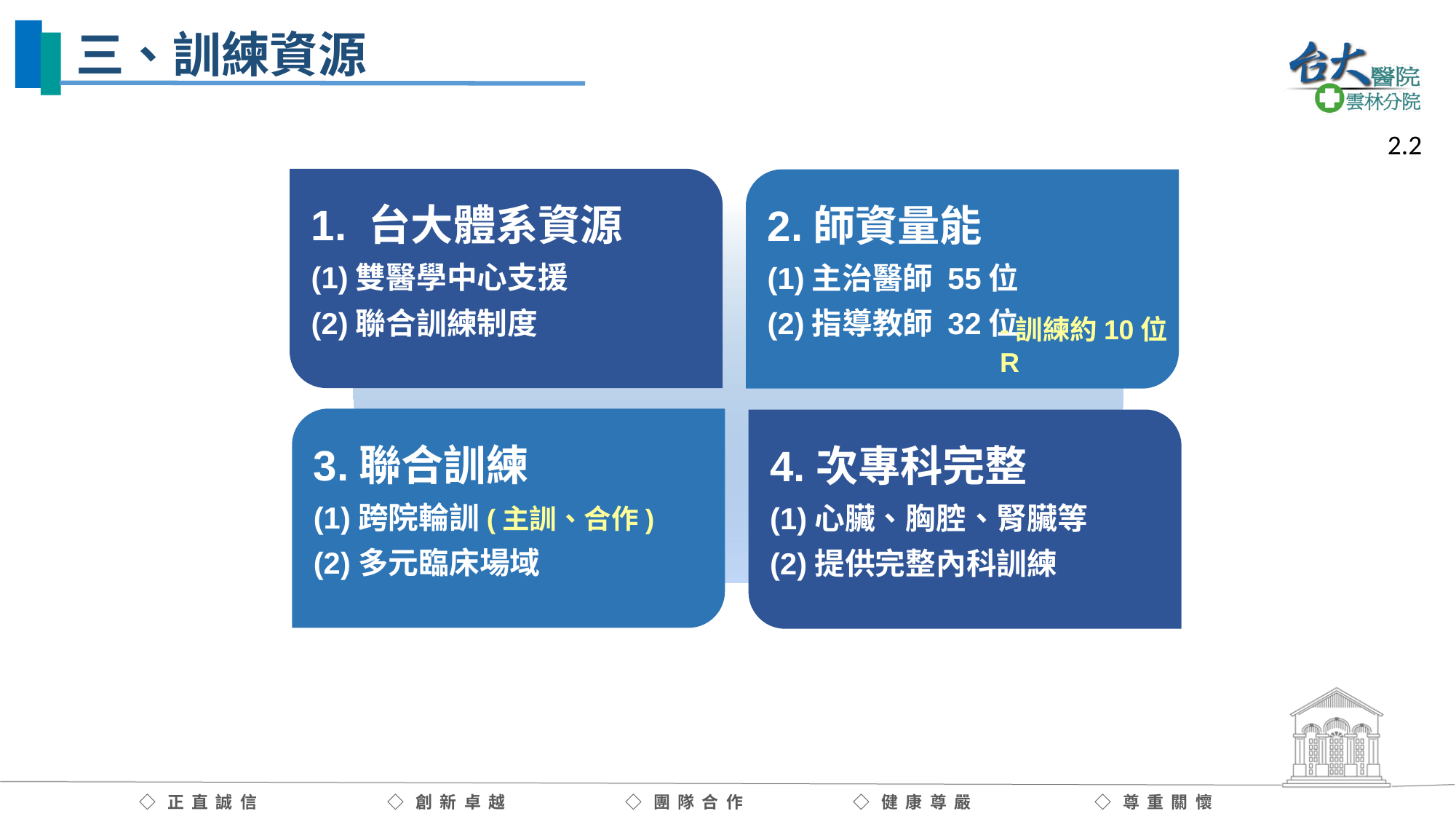

# 三、訓練資源
2.2
1. 台大體系資源
(1)雙醫學中心支援
(2)聯合訓練制度

2.師資量能
(1)主治醫師 55位
(2)指導教師 32位

-訓練約10位R
3.聯合訓練
(1)跨院輪訓(主訓、合作)
(2)多元臨床場域

4.次專科完整
(1)心臟、胸腔、腎臟等
(2)提供完整內科訓練